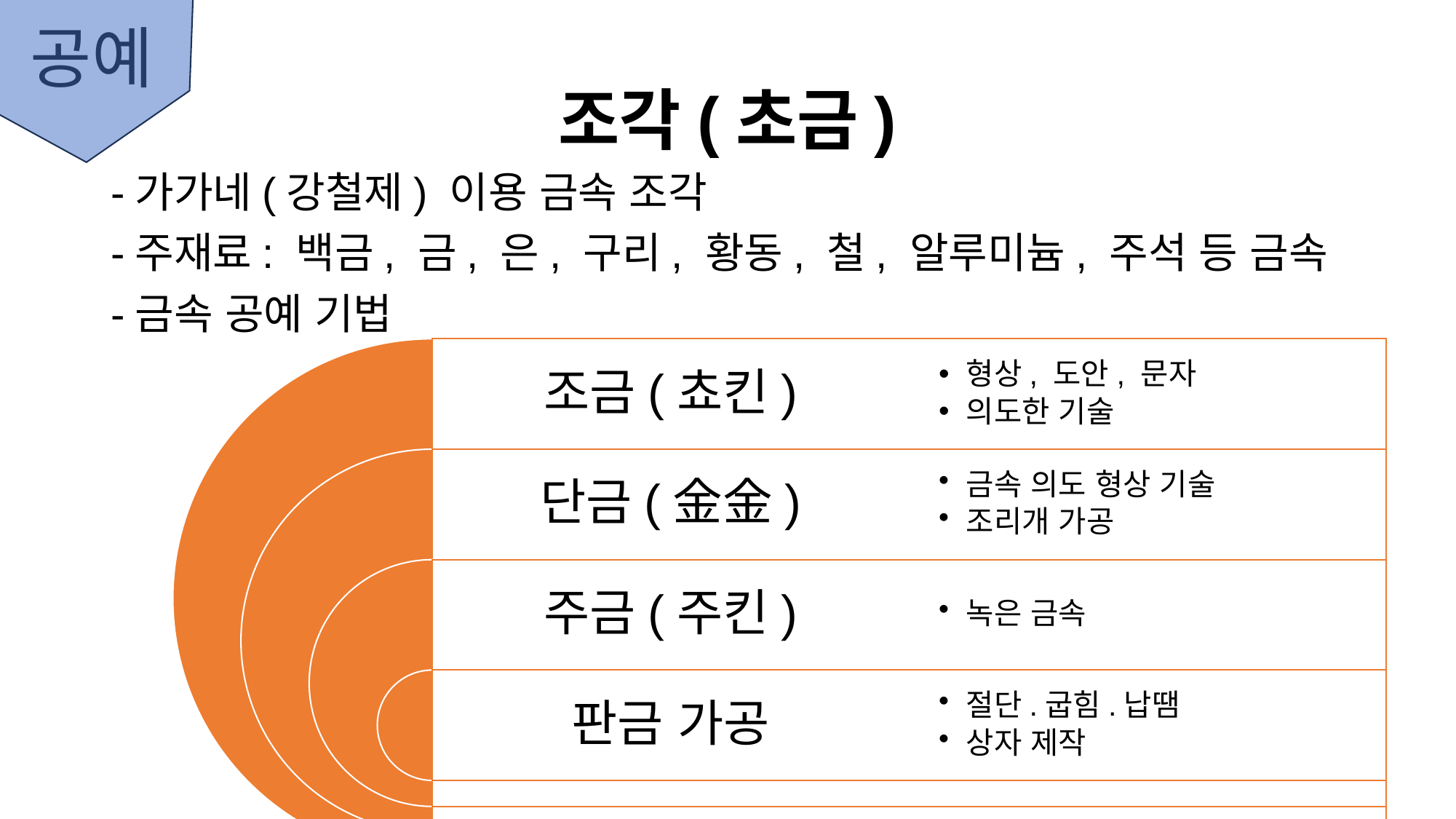

공예

# 조각(초금)
-가가네(강철제) 이용 금속 조각
-주재료: 백금, 금, 은, 구리, 황동, 철, 알루미늄, 주석 등 금속
-금속 공예 기법

조금(쵸킨)
단금(金金)
주금(주킨)
판금 가공
형상, 도안, 문자
의도한 기술
금속 의도 형상 기술
조리개 가공
녹은 금속
절단.굽힘.납땜
상자 제작